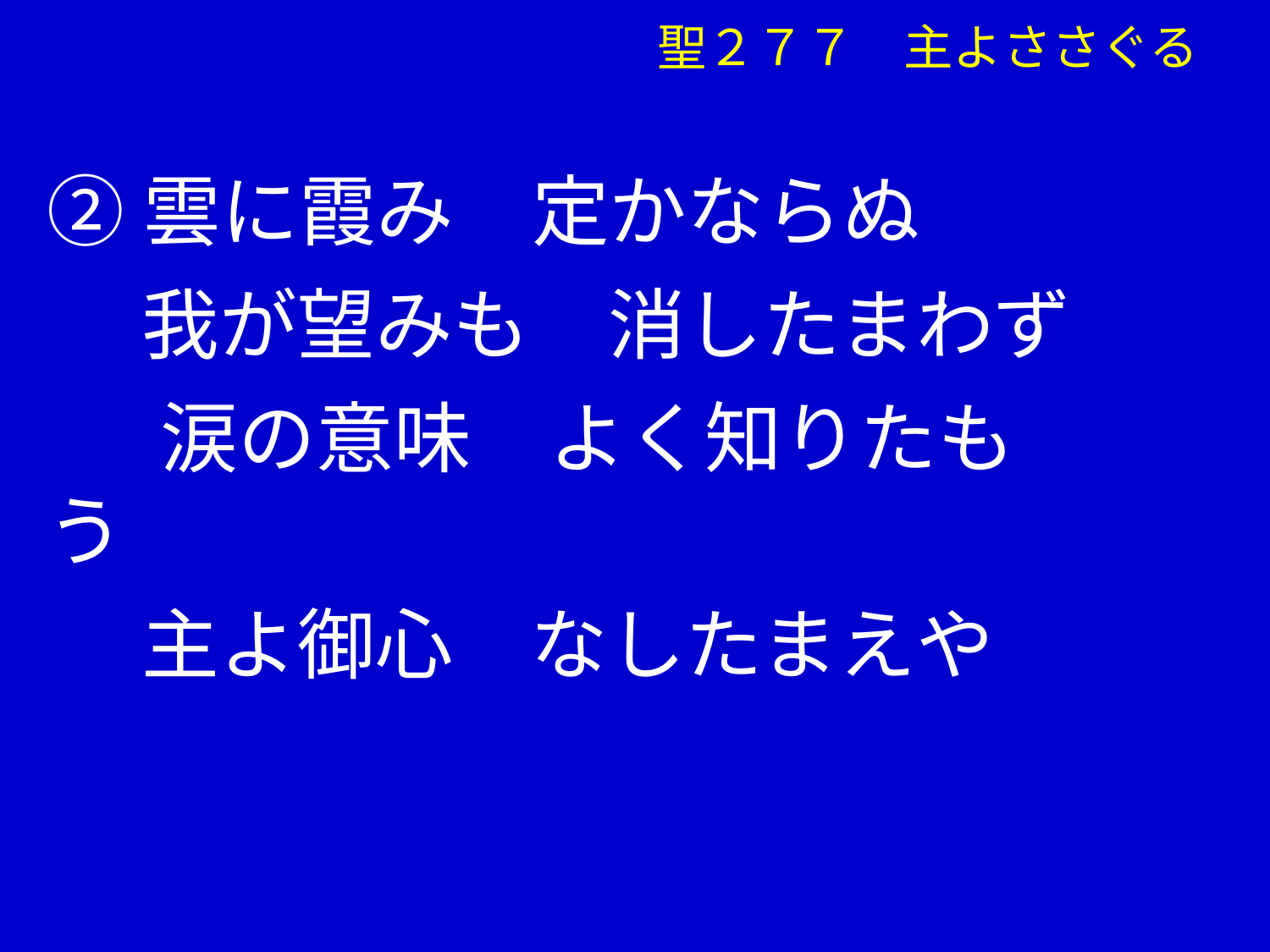

聖２７７　主よささぐる
②雲に霞み　定かならぬ
　 我が望みも　消したまわず
 　涙の意味　よく知りたもう
　 主よ御心　なしたまえや